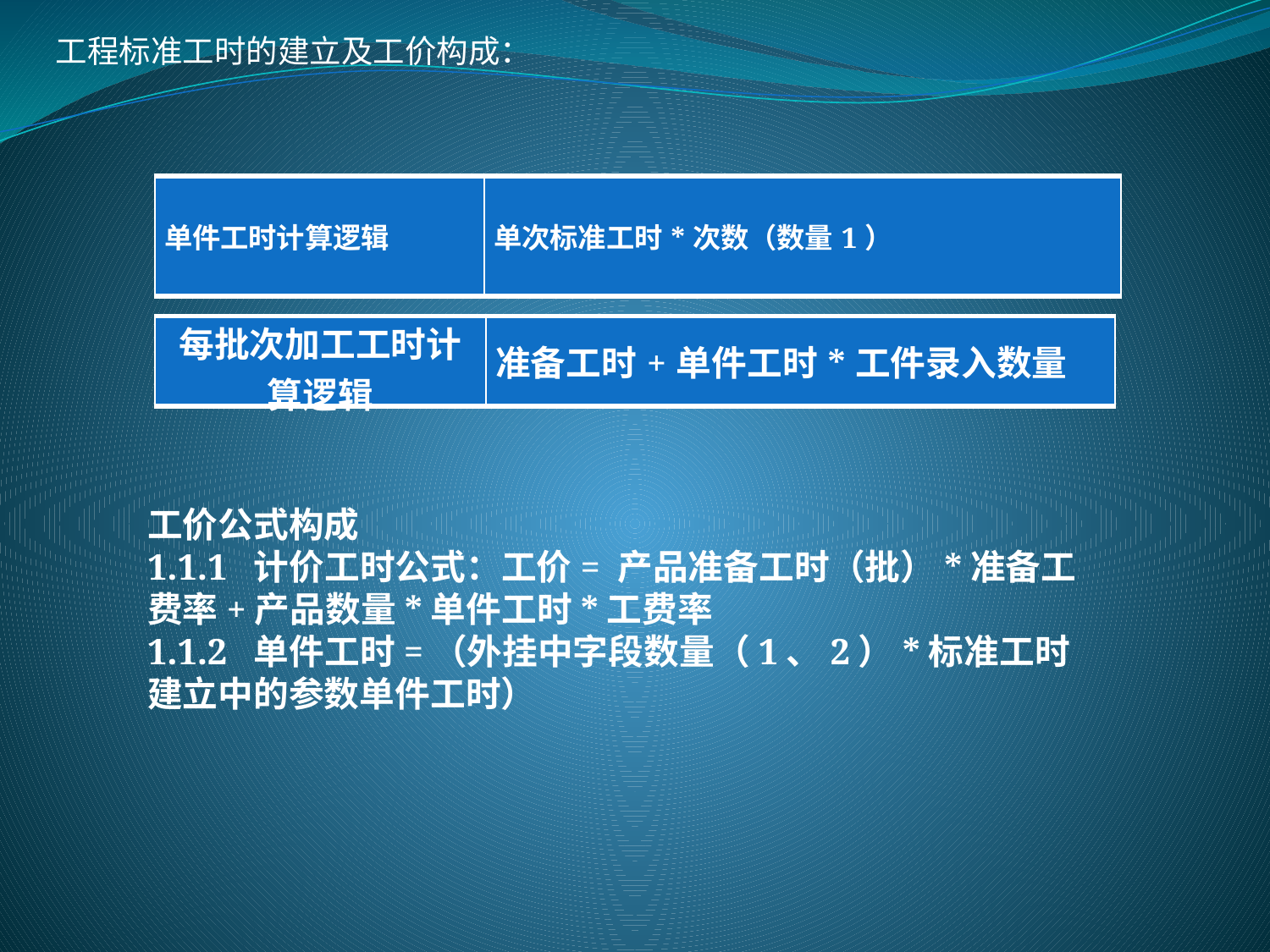

工程标准工时的建立及工价构成：

| 单件工时计算逻辑 | 单次标准工时\*次数（数量1） |
| --- | --- |
| 每批次加工工时计算逻辑 | 准备工时+单件工时\*工件录入数量 |
| --- | --- |
工价公式构成
1.1.1  计价工时公式：工价= 产品准备工时（批）*准备工费率+产品数量*单件工时*工费率
1.1.2  单件工时=（外挂中字段数量（1、2）*标准工时建立中的参数单件工时）